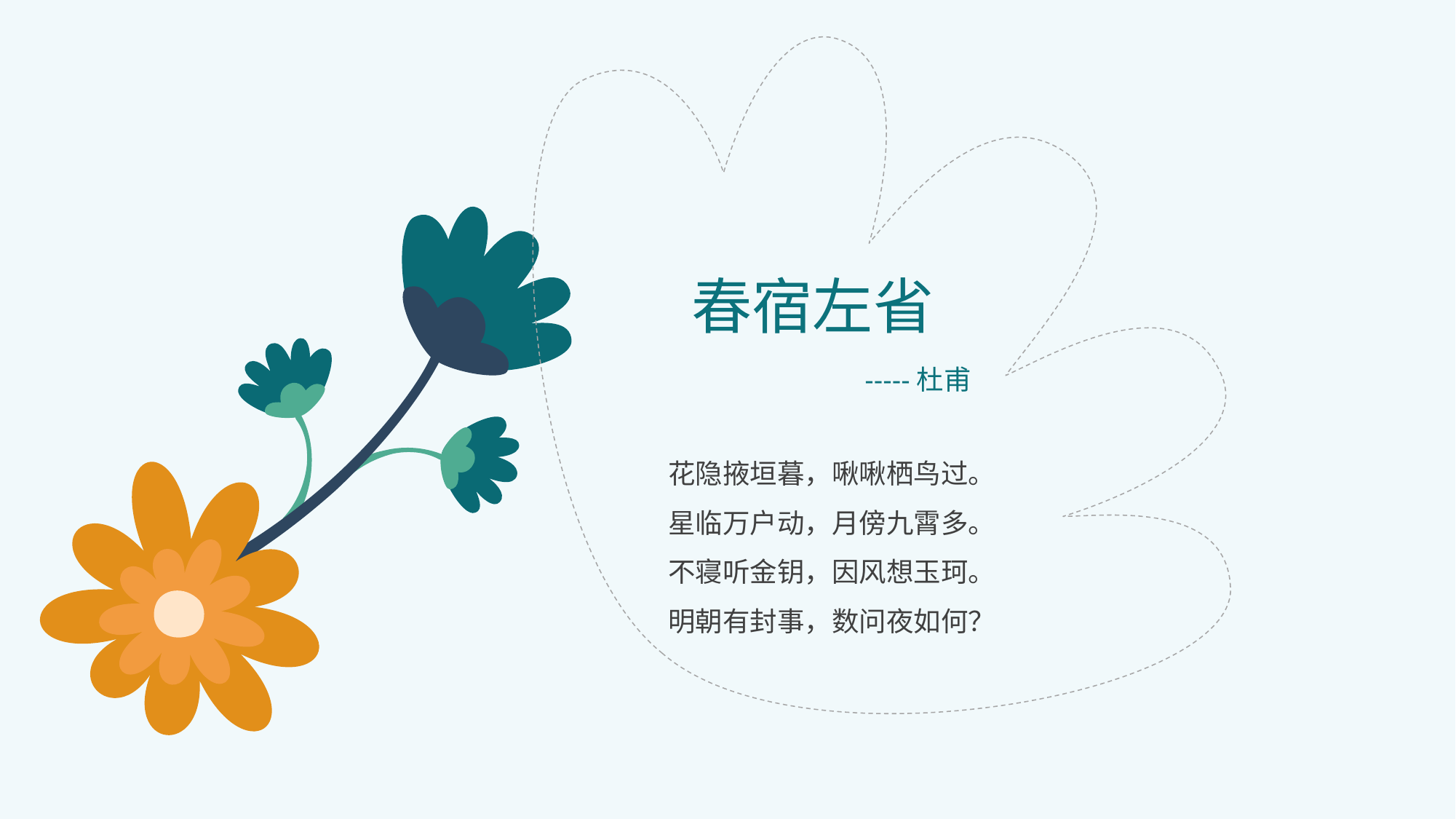

春宿左省
-----杜甫
花隐掖垣暮，啾啾栖鸟过。
星临万户动，月傍九霄多。
不寝听金钥，因风想玉珂。
明朝有封事，数问夜如何？